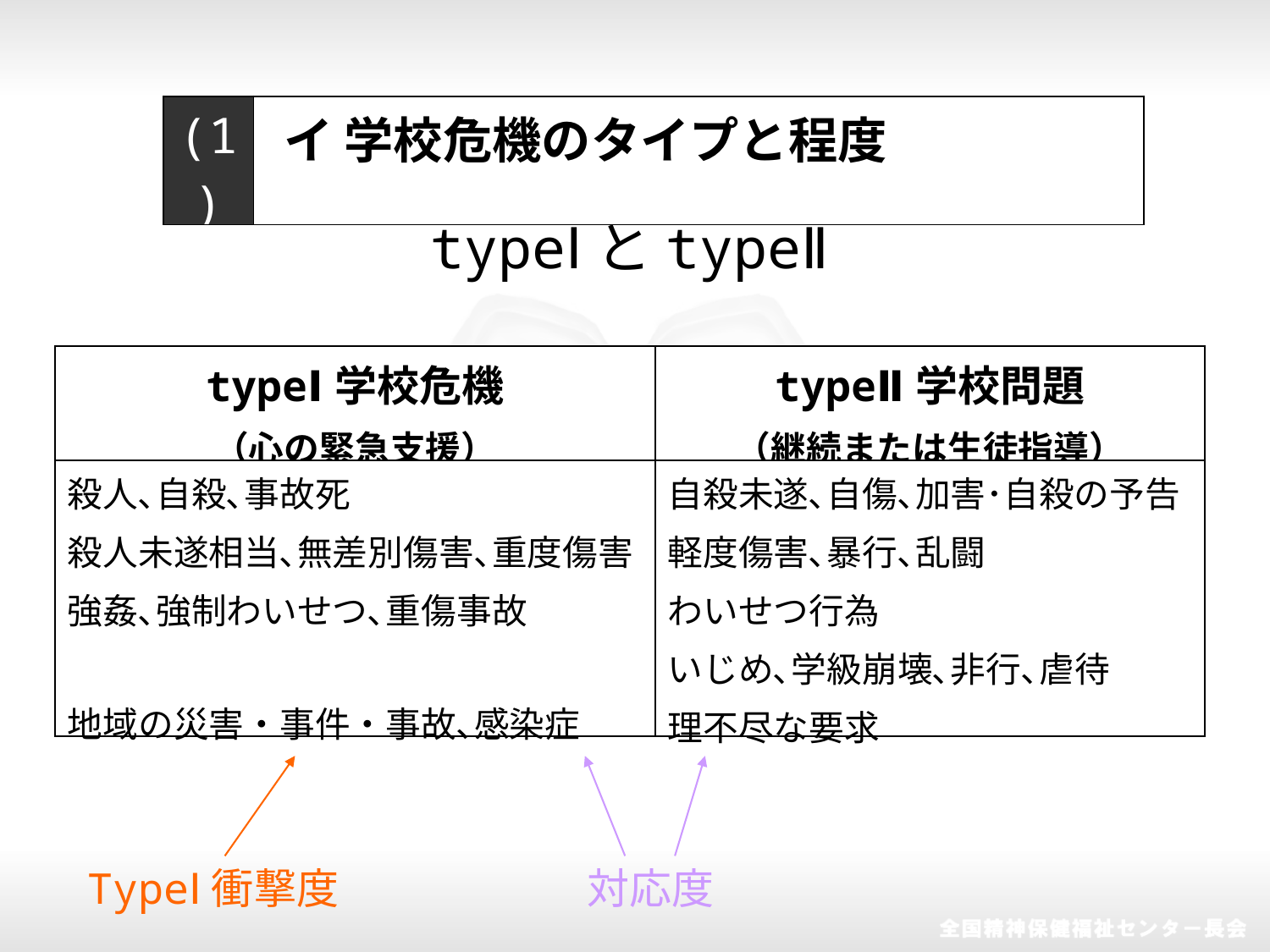

| (1) | イ 学校危機のタイプと程度 |
| --- | --- |
typeⅠとtypeⅡ
| typeⅠ学校危機 （心の緊急支援） | typeⅡ学校問題 （継続または生徒指導） |
| --- | --- |
| 殺人､自殺､事故死 殺人未遂相当､無差別傷害､重度傷害 強姦､強制わいせつ､重傷事故 地域の災害・事件・事故､感染症 | 自殺未遂､自傷､加害･自殺の予告 軽度傷害､暴行､乱闘 わいせつ行為 いじめ､学級崩壊､非行､虐待 理不尽な要求 |

TypeⅠ衝撃度
対応度